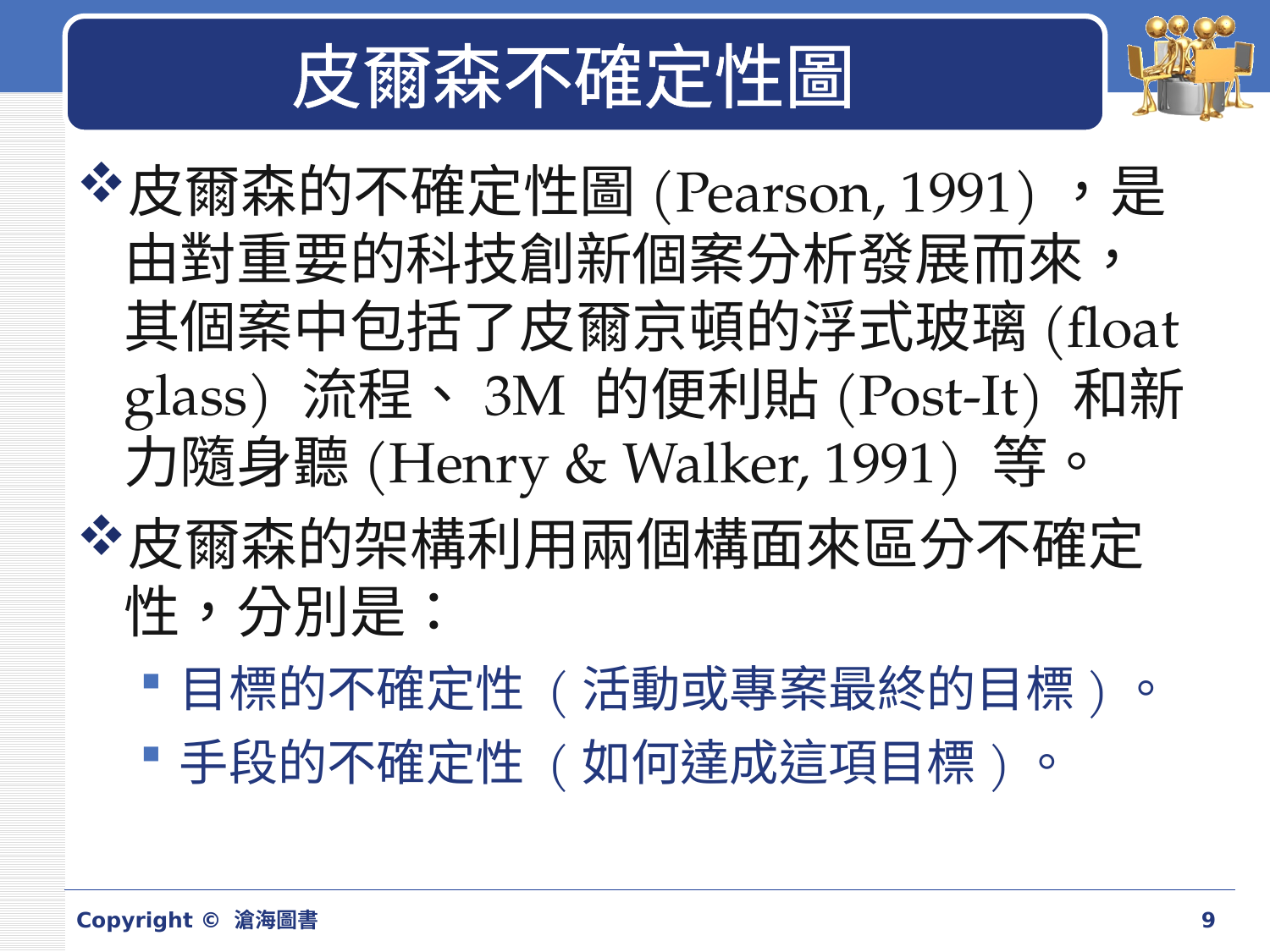

# 皮爾森不確定性圖
皮爾森的不確定性圖(Pearson, 1991)，是由對重要的科技創新個案分析發展而來，其個案中包括了皮爾京頓的浮式玻璃(float glass) 流程、3M 的便利貼(Post-It) 和新力隨身聽(Henry & Walker, 1991) 等。
皮爾森的架構利用兩個構面來區分不確定性，分別是：
目標的不確定性 (活動或專案最終的目標)。
手段的不確定性 (如何達成這項目標)。
Copyright © 滄海圖書
9